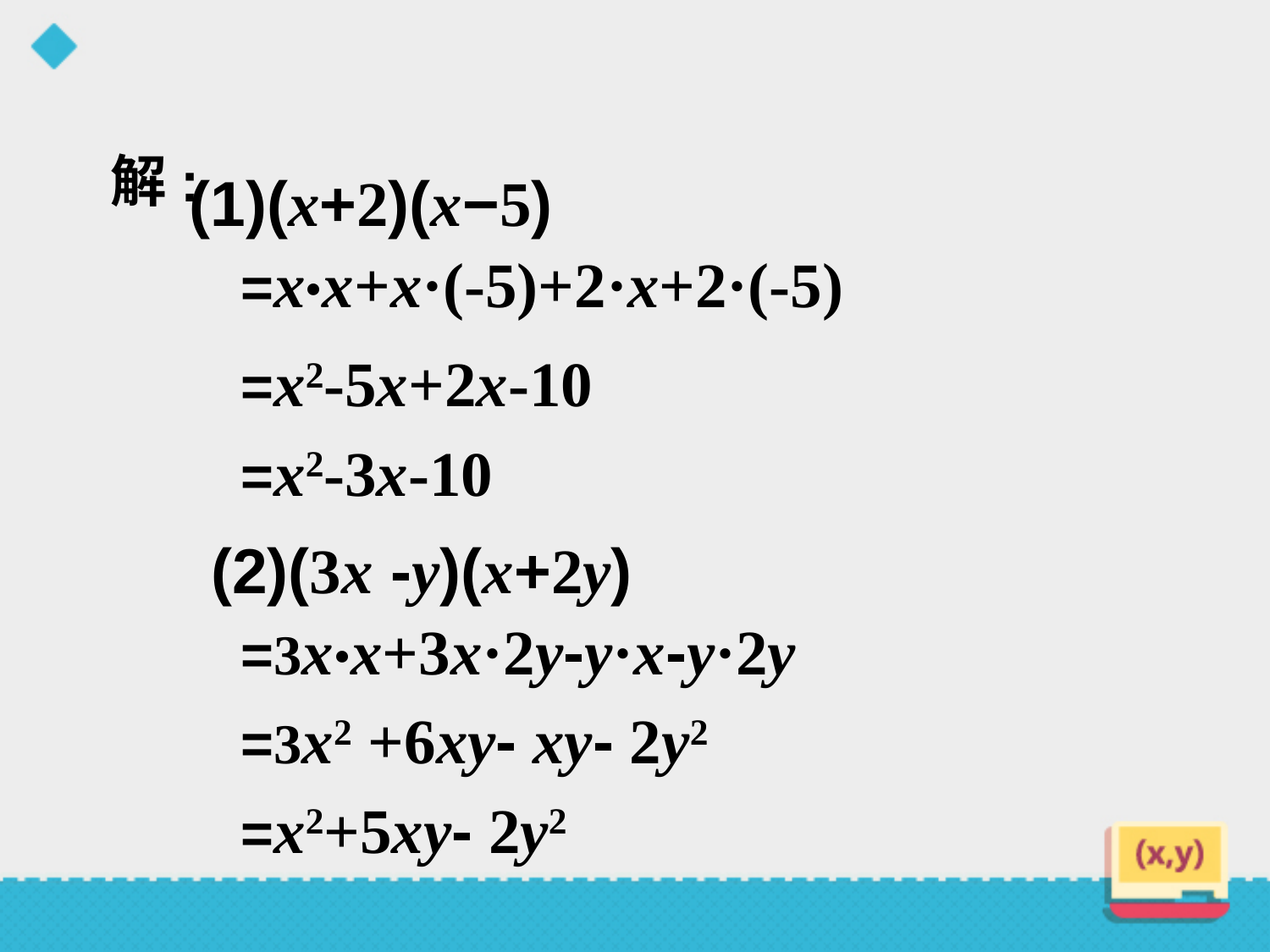

(1)(x+2)(x−5)
解:
=x·x+x·(-5)+2·x+2·(-5)
=x2-5x+2x-10
=x2-3x-10
(2)(3x -y)(x+2y)
=3x·x+3x·2y-y·x-y·2y
=3x2 +6xy- xy- 2y2
=x2+5xy- 2y2